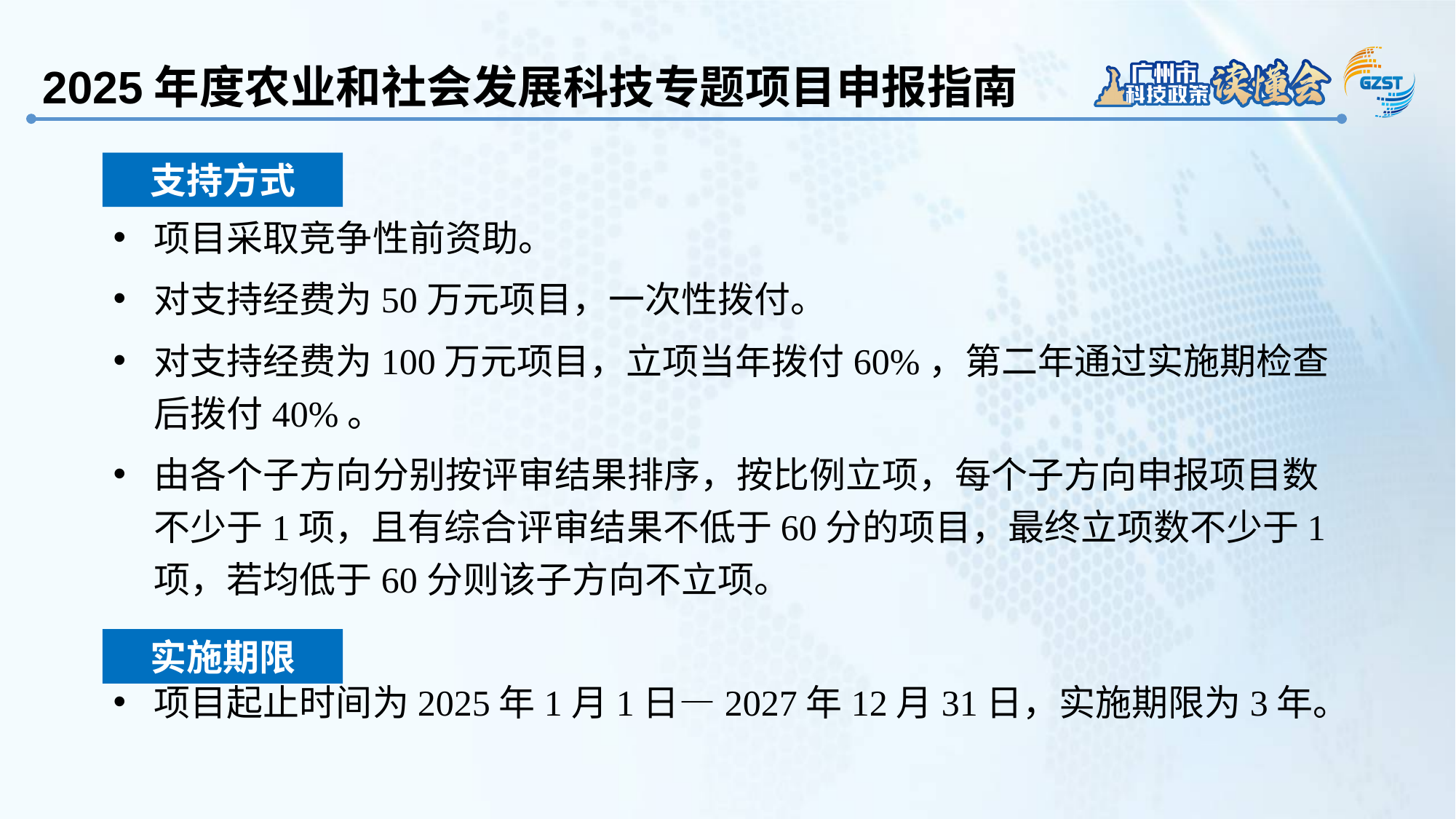

2025年度农业和社会发展科技专题项目申报指南

项目采取竞争性前资助。
对支持经费为50万元项目，一次性拨付。
对支持经费为100万元项目，立项当年拨付60%，第二年通过实施期检查后拨付40%。
由各个子方向分别按评审结果排序，按比例立项，每个子方向申报项目数不少于1项，且有综合评审结果不低于60分的项目，最终立项数不少于1项，若均低于60分则该子方向不立项。

项目起止时间为2025年1月1日—2027年12月31日，实施期限为3年。
支持方式
实施期限